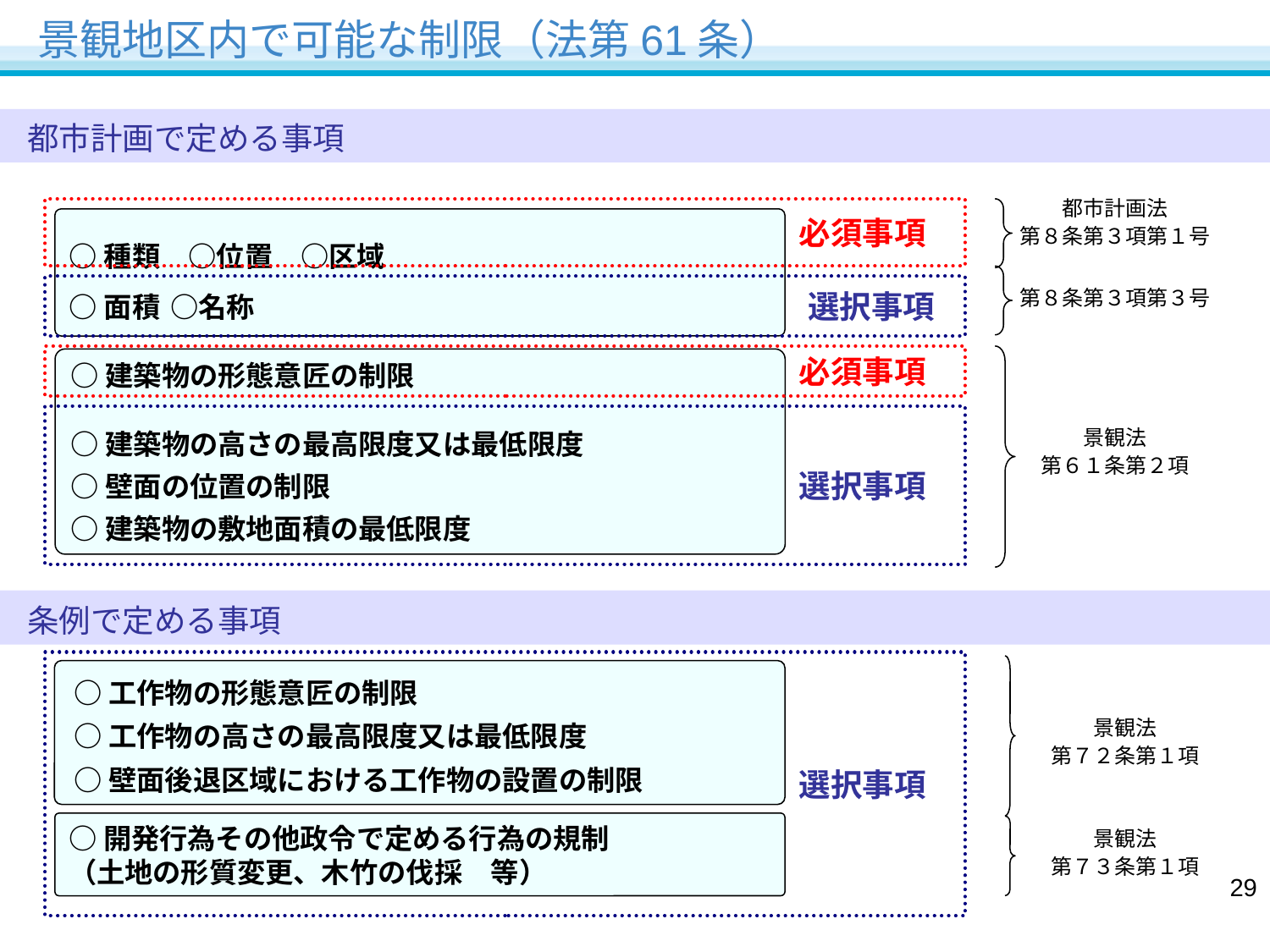

景観地区内で可能な制限（法第61条）

 都市計画で定める事項
都市計画法
第８条第３項第１号
必須事項

○種類　○位置　○区域
○面積  ○名称

選択事項
第８条第３項第３号
○建築物の形態意匠の制限

○建築物の高さの最高限度又は最低限度
○壁面の位置の制限
○建築物の敷地面積の最低限度
必須事項

選択事項
景観法
第６１条第２項
 条例で定める事項
選択事項

○工作物の形態意匠の制限
○工作物の高さの最高限度又は最低限度
○壁面後退区域における工作物の設置の制限
景観法
第７２条第１項
○開発行為その他政令で定める行為の規制
（土地の形質変更、木竹の伐採　等）

景観法
第７３条第１項
29